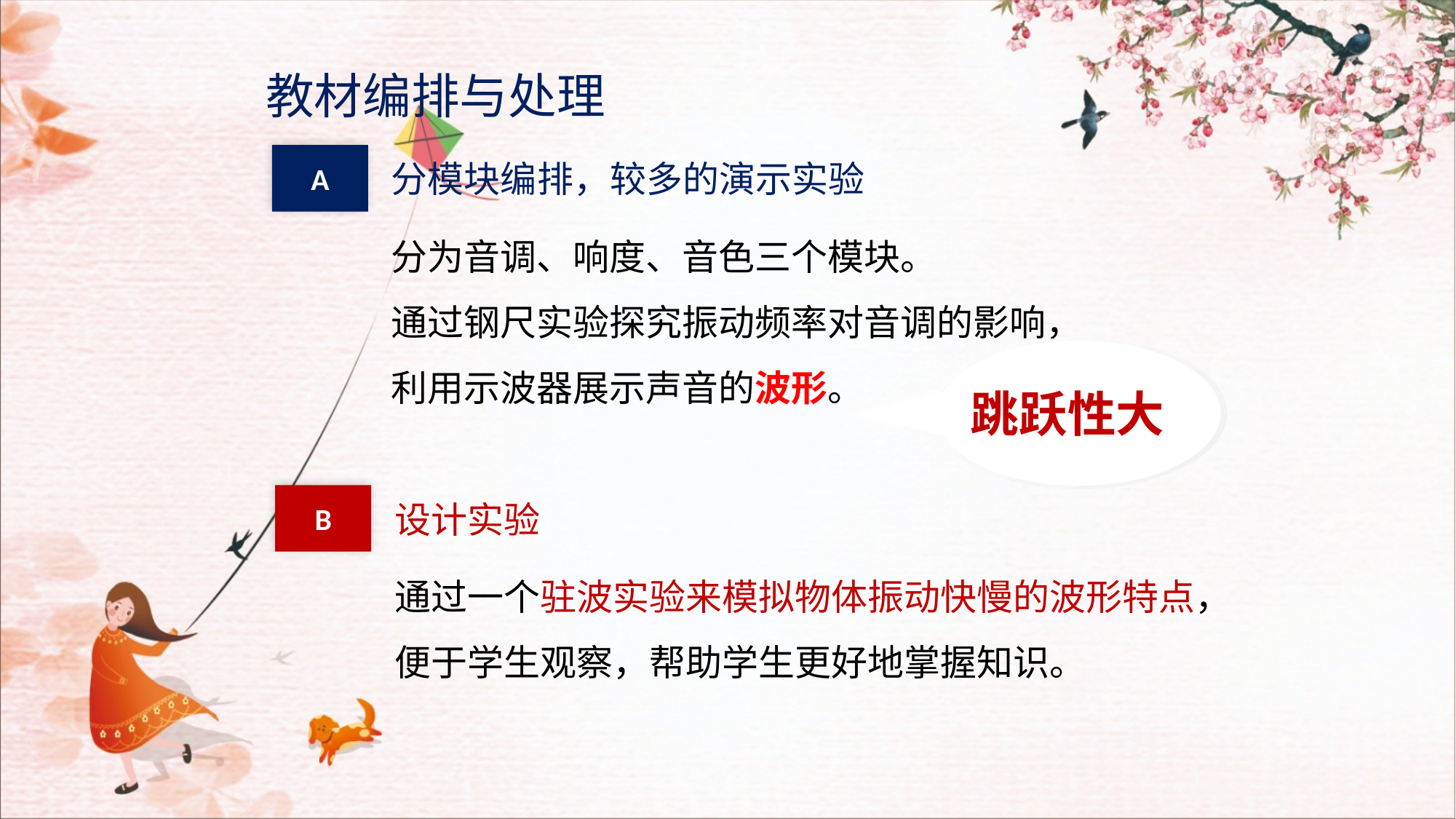

教材编排与处理
A
分模块编排，较多的演示实验
分为音调、响度、音色三个模块。
通过钢尺实验探究振动频率对音调的影响，
利用示波器展示声音的波形。

跳跃性大
B
设计实验
通过一个驻波实验来模拟物体振动快慢的波形特点，
便于学生观察，帮助学生更好地掌握知识。